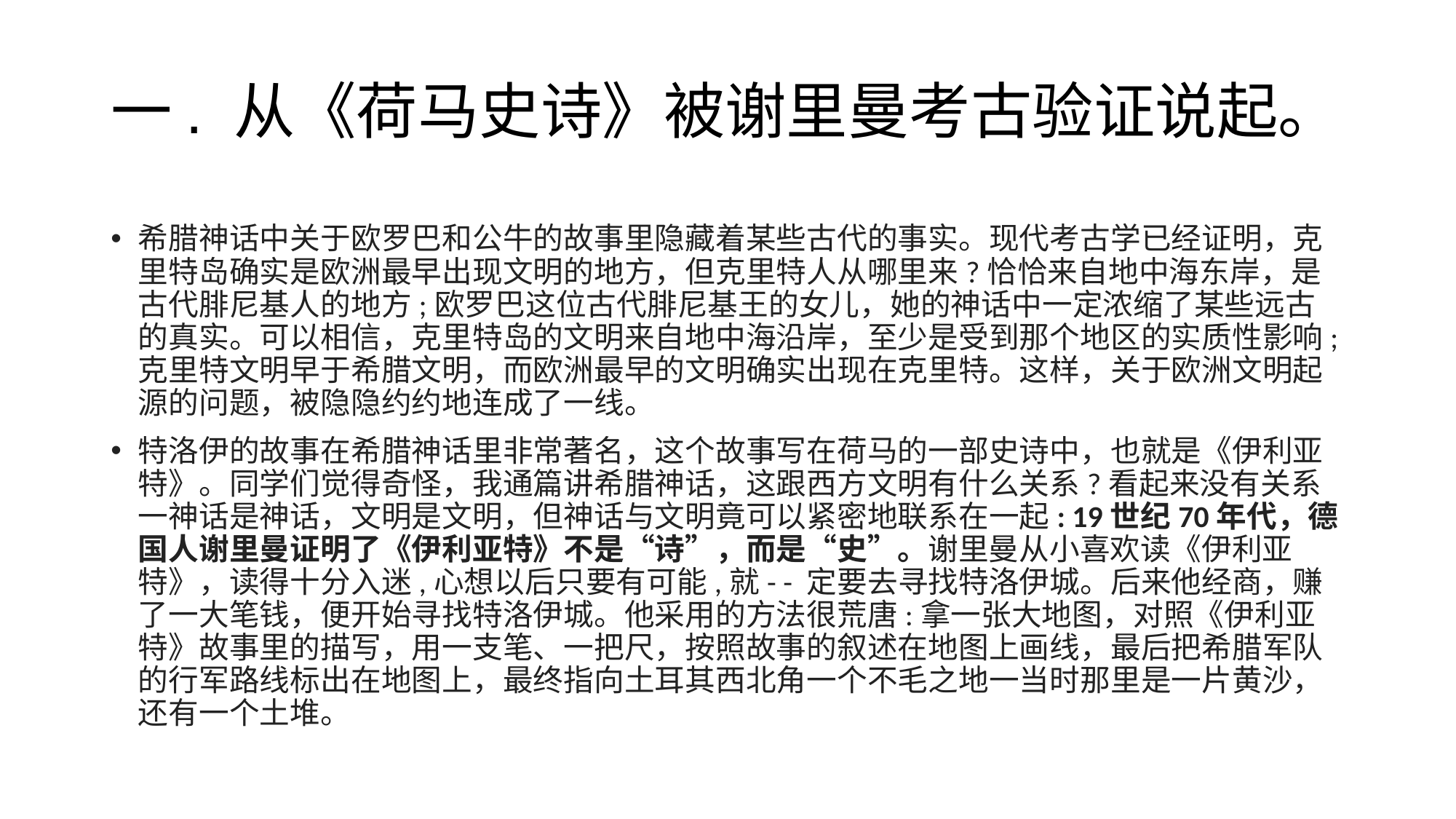

# 一. 从《荷马史诗》被谢里曼考古验证说起。
希腊神话中关于欧罗巴和公牛的故事里隐藏着某些古代的事实。现代考古学已经证明，克里特岛确实是欧洲最早出现文明的地方，但克里特人从哪里来?恰恰来自地中海东岸，是古代腓尼基人的地方;欧罗巴这位古代腓尼基王的女儿，她的神话中一定浓缩了某些远古的真实。可以相信，克里特岛的文明来自地中海沿岸，至少是受到那个地区的实质性影响;克里特文明早于希腊文明，而欧洲最早的文明确实出现在克里特。这样，关于欧洲文明起源的问题，被隐隐约约地连成了一线。
特洛伊的故事在希腊神话里非常著名，这个故事写在荷马的一部史诗中，也就是《伊利亚特》。同学们觉得奇怪，我通篇讲希腊神话，这跟西方文明有什么关系?看起来没有关系一神话是神话，文明是文明，但神话与文明竟可以紧密地联系在一起: 19世纪70年代，德国人谢里曼证明了《伊利亚特》不是“诗”，而是“史”。谢里曼从小喜欢读《伊利亚特》，读得十分入迷,心想以后只要有可能,就- - 定要去寻找特洛伊城。后来他经商，赚了一大笔钱，便开始寻找特洛伊城。他采用的方法很荒唐:拿一张大地图，对照《伊利亚特》故事里的描写，用一支笔、一把尺，按照故事的叙述在地图上画线，最后把希腊军队的行军路线标出在地图上，最终指向土耳其西北角一个不毛之地一当时那里是一片黄沙，还有一个土堆。